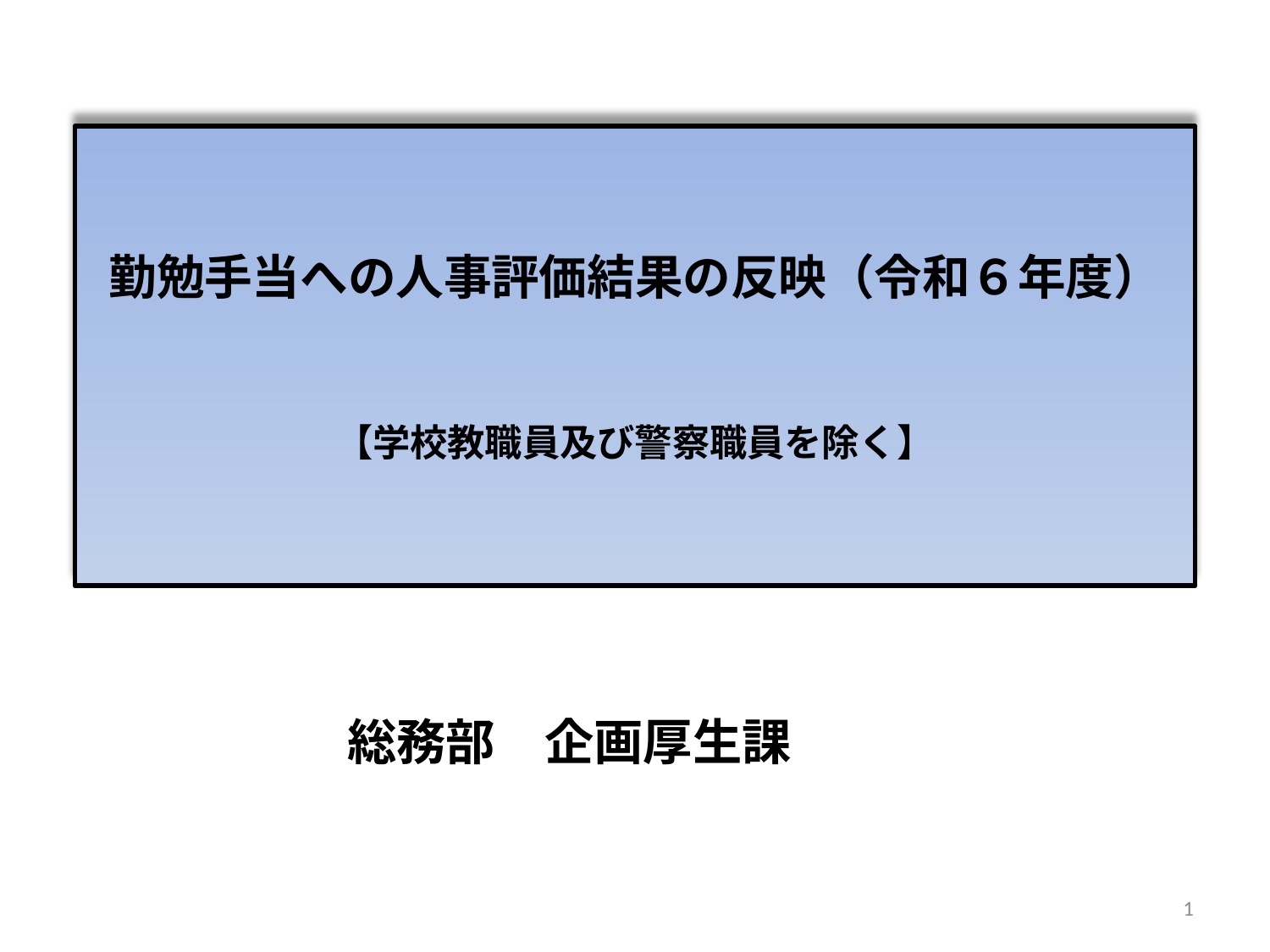

# 勤勉手当への人事評価結果の反映（令和６年度） 【学校教職員及び警察職員を除く】
総務部　企画厚生課
1